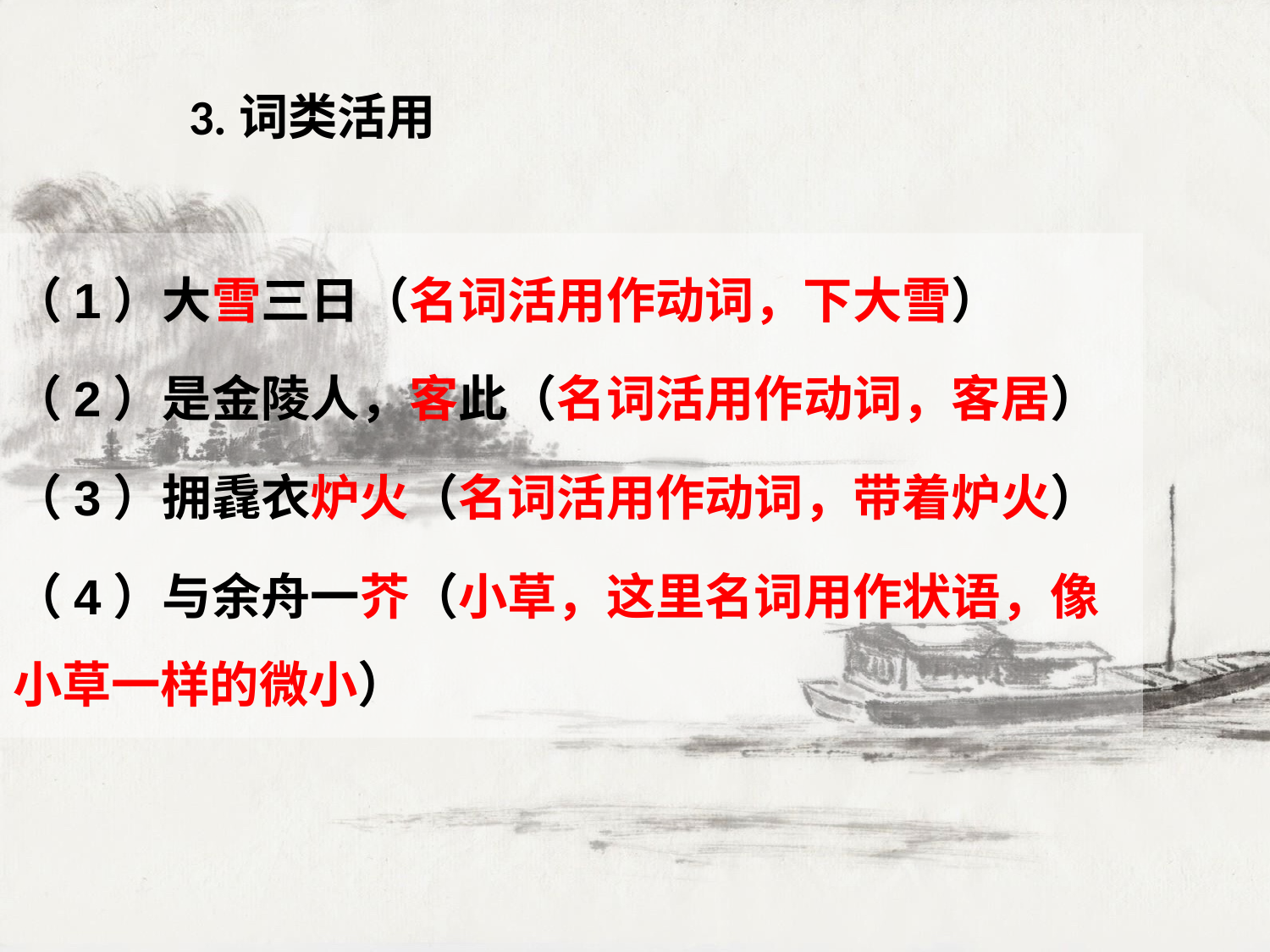

3.词类活用
（1）大雪三日（名词活用作动词，下大雪）
（2）是金陵人，客此（名词活用作动词，客居）
（3）拥毳衣炉火（名词活用作动词，带着炉火）
（4）与余舟一芥（小草，这里名词用作状语，像小草一样的微小）